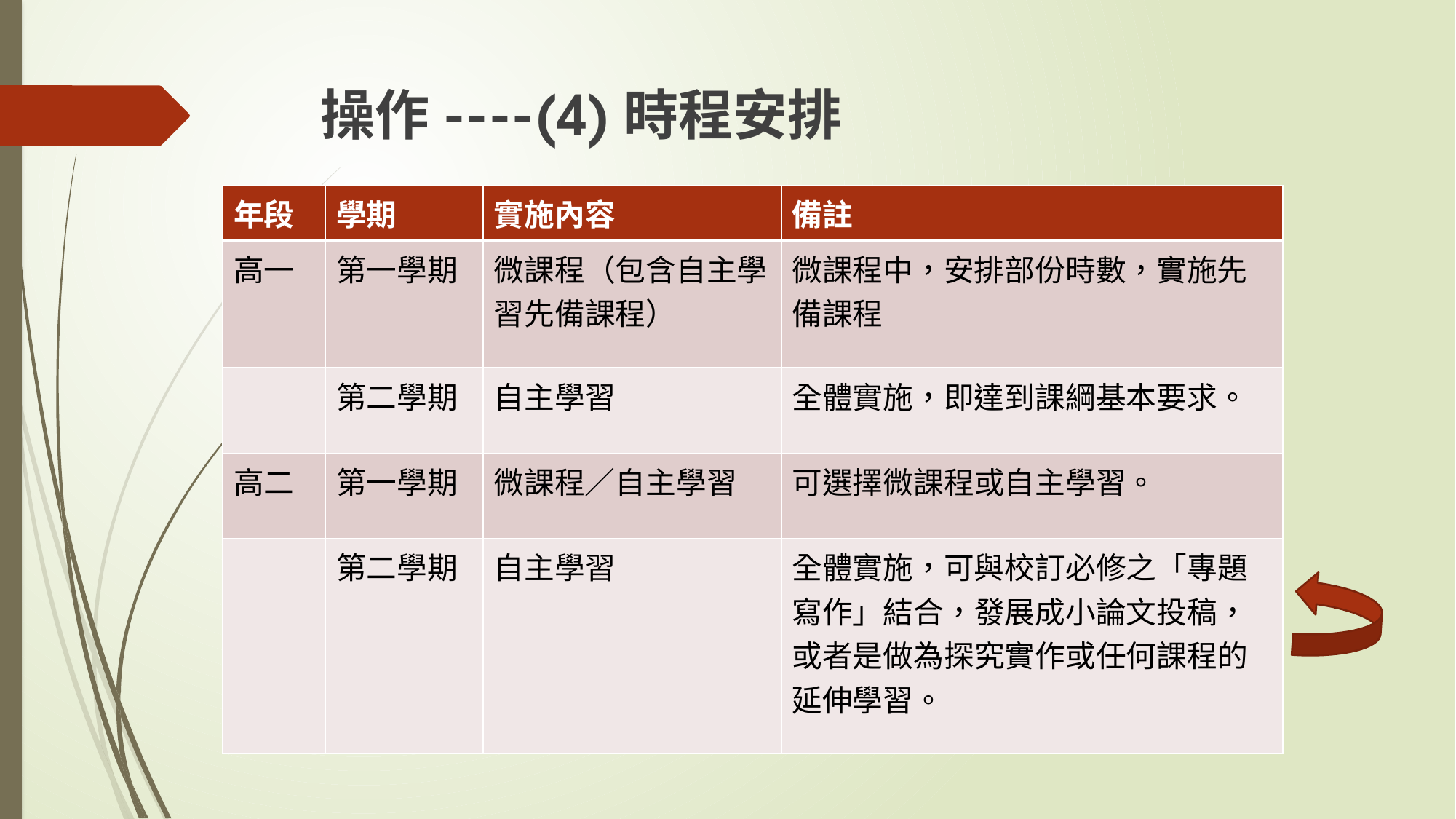

# 操作----(4)時程安排
| 年段 | 學期 | 實施內容 | 備註 |
| --- | --- | --- | --- |
| 高一 | 第一學期 | 微課程（包含自主學習先備課程） | 微課程中，安排部份時數，實施先備課程 |
|  | 第二學期 | 自主學習 | 全體實施，即達到課綱基本要求。 |
| 高二 | 第一學期 | 微課程／自主學習 | 可選擇微課程或自主學習。 |
|  | 第二學期 | 自主學習 | 全體實施，可與校訂必修之「專題寫作」結合，發展成小論文投稿，或者是做為探究實作或任何課程的延伸學習。 |